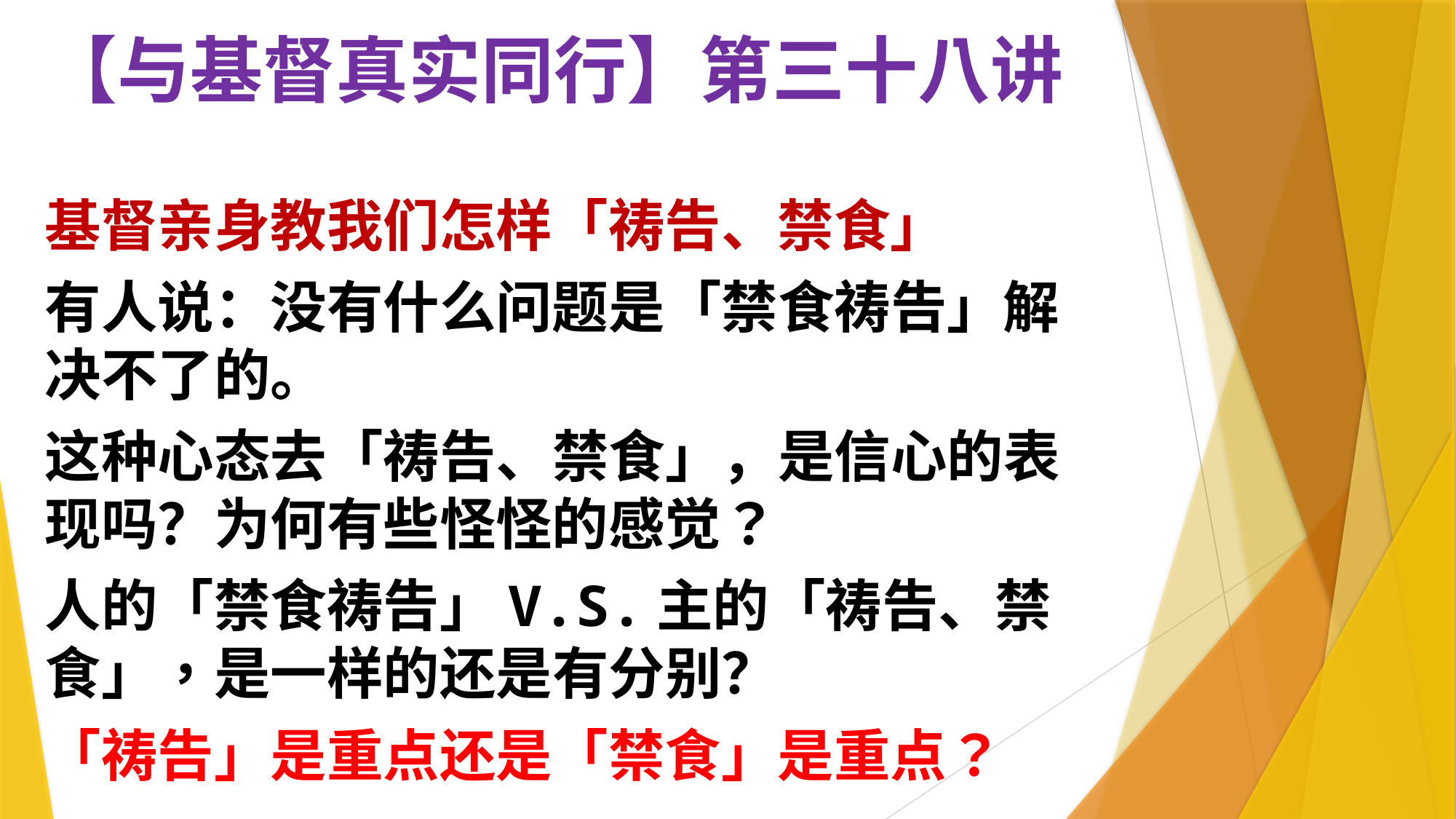

# 【与基督真实同行】第三十八讲
基督亲身教我们怎样「祷告、禁食」
有人说：没有什么问题是「禁食祷告」解决不了的。
这种心态去「祷告、禁食」，是信心的表现吗？为何有些怪怪的感觉？
人的「禁食祷告」V.S.主的「祷告、禁食」，是一样的还是有分别？
「祷告」是重点还是「禁食」是重点？